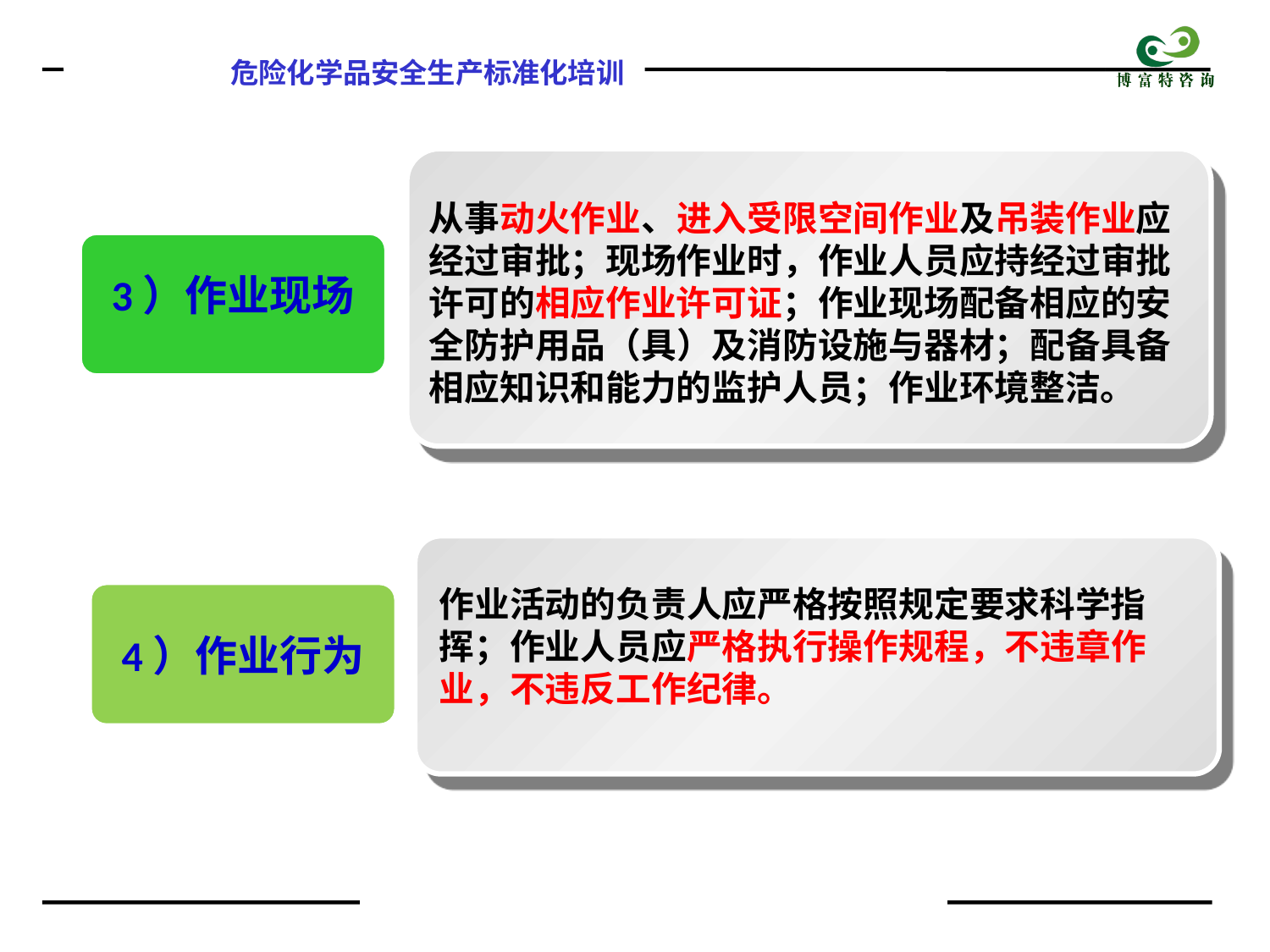

从事动火作业、进入受限空间作业及吊装作业应经过审批；现场作业时，作业人员应持经过审批许可的相应作业许可证；作业现场配备相应的安全防护用品（具）及消防设施与器材；配备具备相应知识和能力的监护人员；作业环境整洁。

3）作业现场

作业活动的负责人应严格按照规定要求科学指挥；作业人员应严格执行操作规程，不违章作业，不违反工作纪律。

4）作业行为